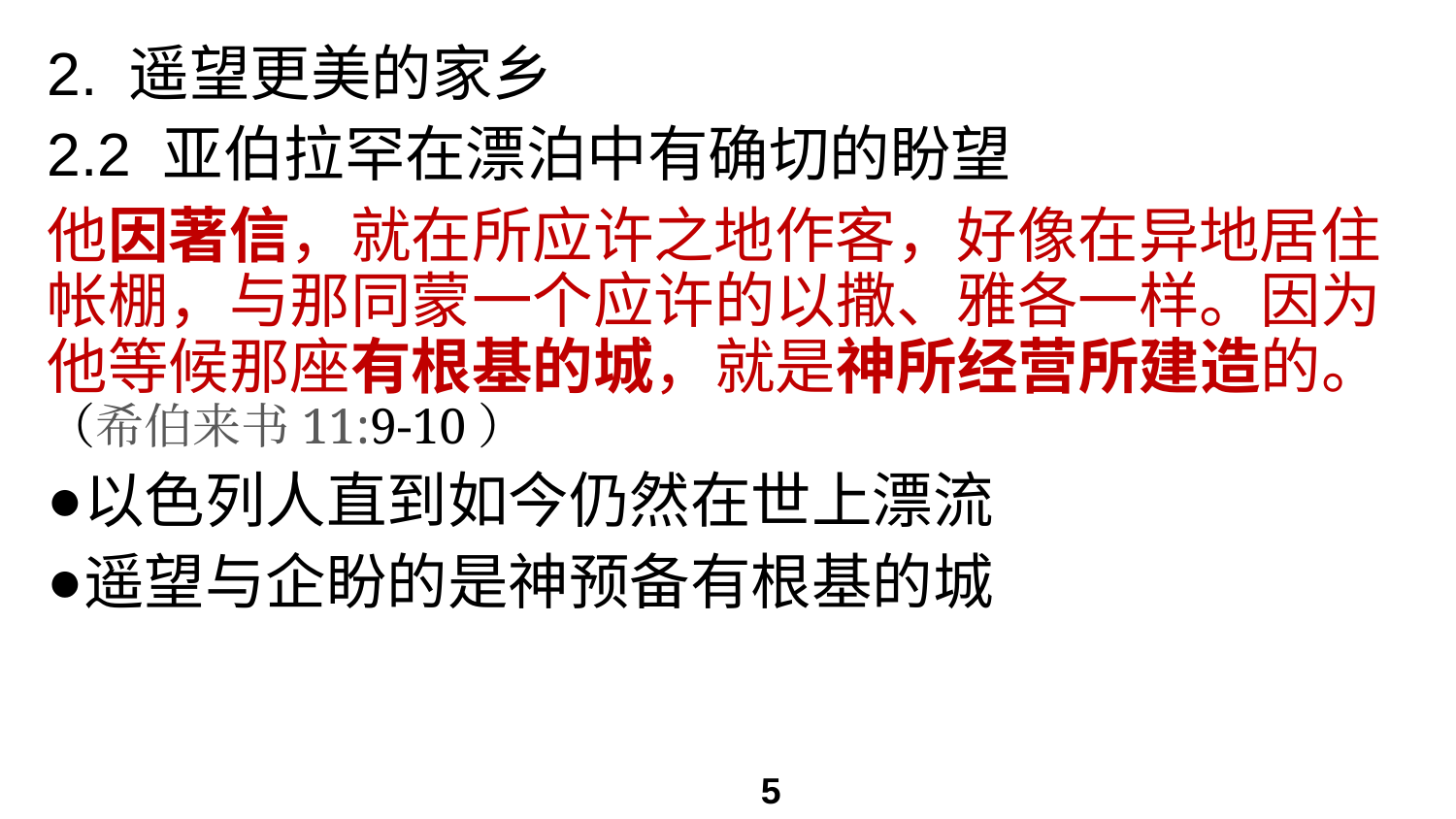

# 2. 遥望更美的家乡
2.2 亚伯拉罕在漂泊中有确切的盼望
他因著信，就在所应许之地作客，好像在异地居住帐棚，与那同蒙一个应许的以撒、雅各一样。因为他等候那座有根基的城，就是神所经营所建造的。（希伯来书11:9-10）
以色列人直到如今仍然在世上漂流
遥望与企盼的是神预备有根基的城
5